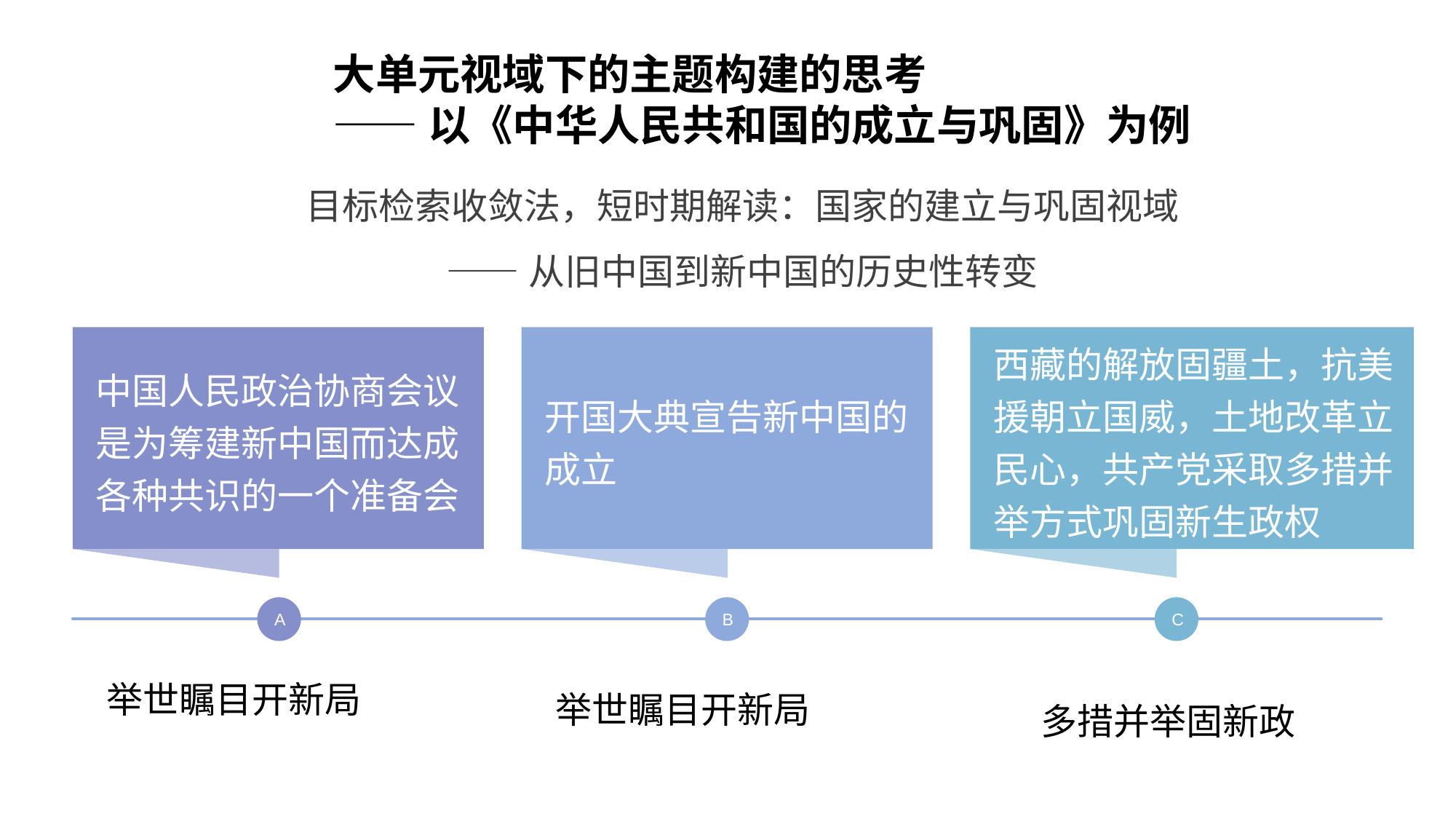

大单元视域下的主题构建的思考
——以《中华人民共和国的成立与巩固》为例
目标检索收敛法，短时期解读：国家的建立与巩固视域
——从旧中国到新中国的历史性转变

中国人民政治协商会议是为筹建新中国而达成各种共识的一个准备会
开国大典宣告新中国的成立
西藏的解放固疆土，抗美援朝立国威，土地改革立民心，共产党采取多措并举方式巩固新生政权

A
B
C
举世瞩目开新局
多措并举固新政
举世瞩目开新局